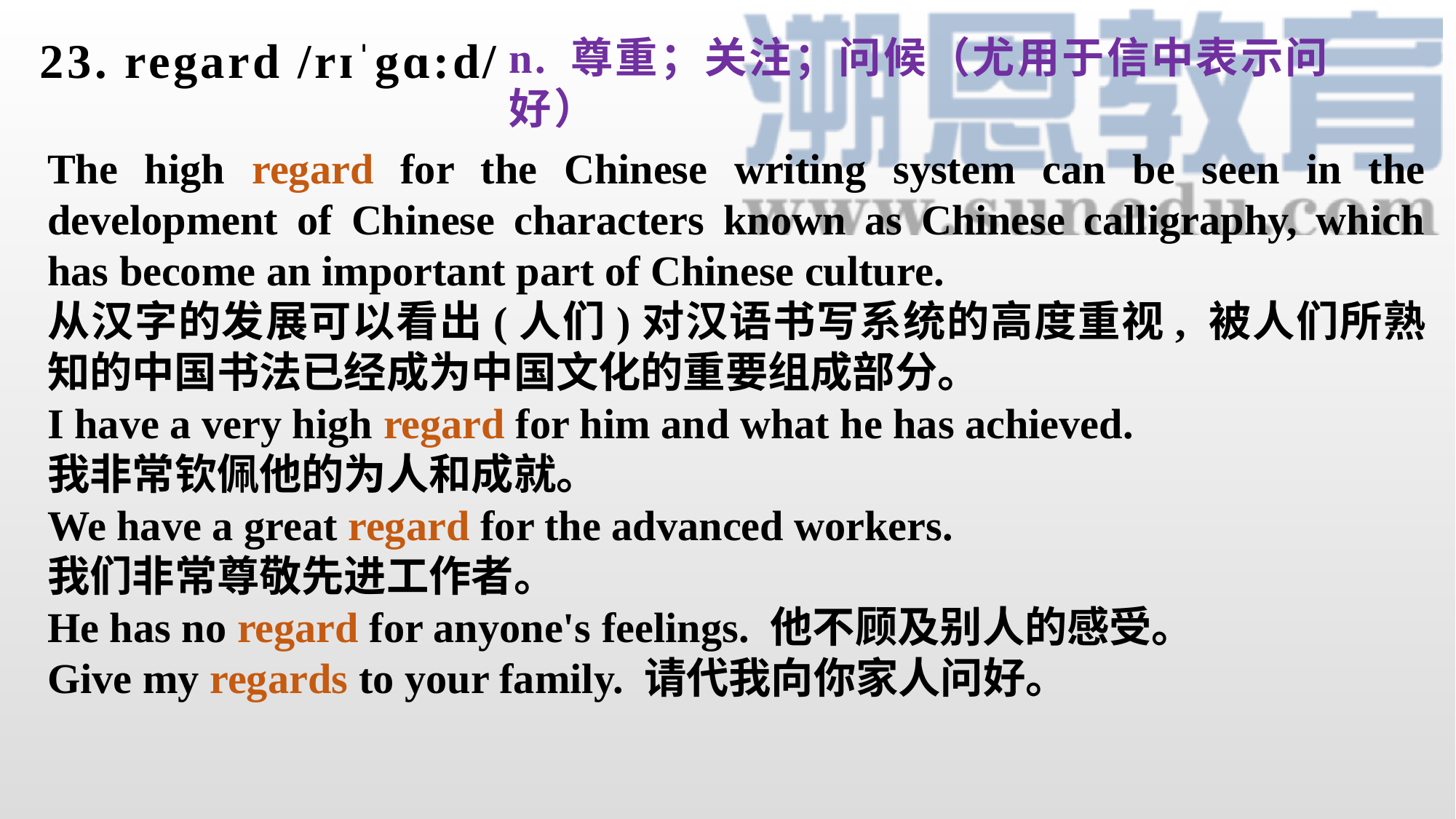

23. regard /rɪˈgɑ:d/
n. 尊重；关注；问候（尤用于信中表示问好）

The high regard for the Chinese writing system can be seen in the development of Chinese characters known as Chinese calligraphy, which has become an important part of Chinese culture.
从汉字的发展可以看出(人们)对汉语书写系统的高度重视, 被人们所熟知的中国书法已经成为中国文化的重要组成部分。
I have a very high regard for him and what he has achieved.
我非常钦佩他的为人和成就。
We have a great regard for the advanced workers.
我们非常尊敬先进工作者。
He has no regard for anyone's feelings. 他不顾及别人的感受。
Give my regards to your family. 请代我向你家人问好。